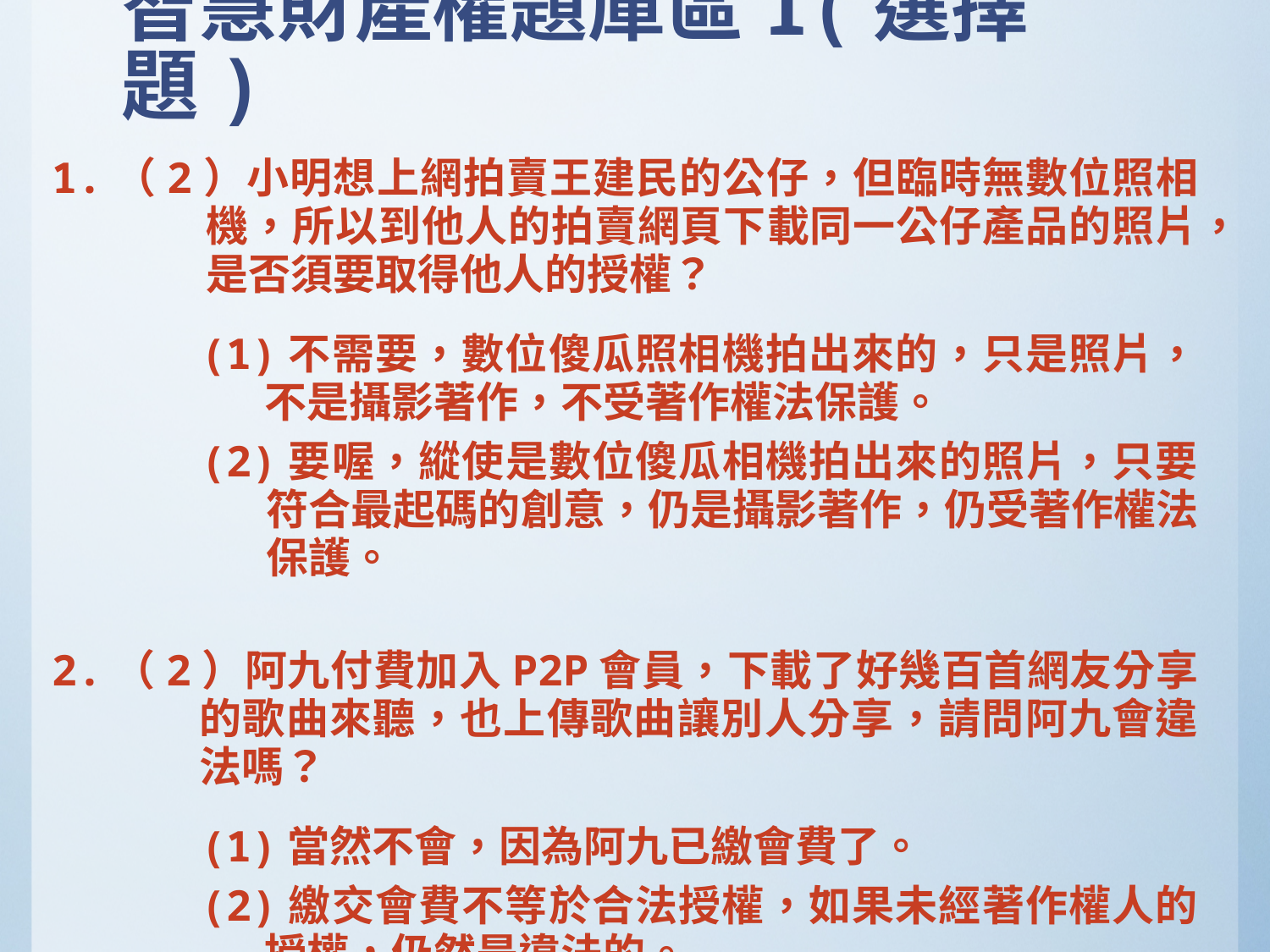

# 智慧財產權題庫區1(選擇題)
1.（2）小明想上網拍賣王建民的公仔，但臨時無數位照相機，所以到他人的拍賣網頁下載同一公仔產品的照片，是否須要取得他人的授權？
(1)不需要，數位傻瓜照相機拍出來的，只是照片，不是攝影著作，不受著作權法保護。
(2)要喔，縱使是數位傻瓜相機拍出來的照片，只要符合最起碼的創意，仍是攝影著作，仍受著作權法保護。
2.（2）阿九付費加入P2P會員，下載了好幾百首網友分享的歌曲來聽，也上傳歌曲讓別人分享，請問阿九會違法嗎？
(1)當然不會，因為阿九已繳會費了。
(2)繳交會費不等於合法授權，如果未經著作權人的授權，仍然是違法的。